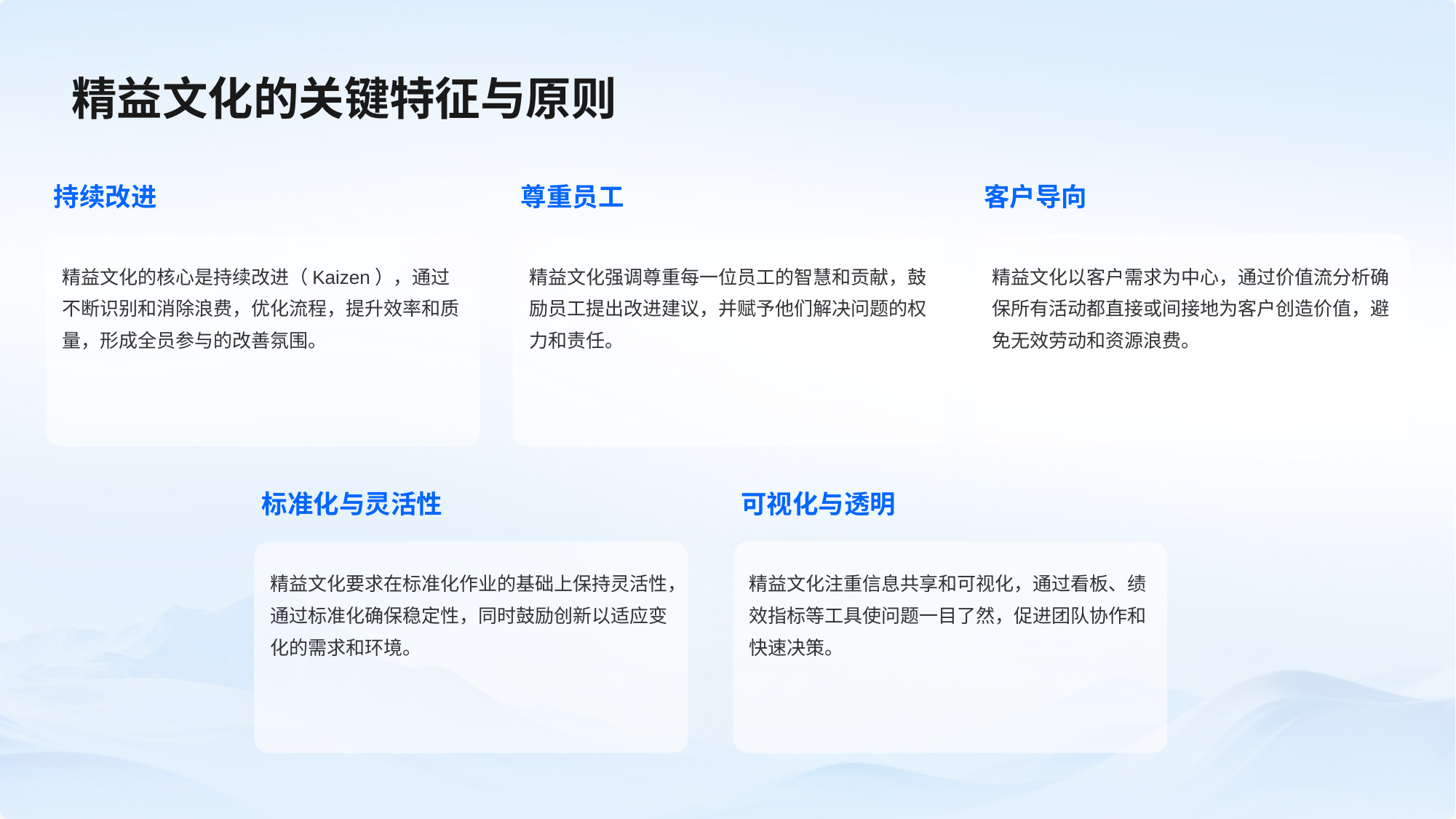

精益文化的关键特征与原则
持续改进
尊重员工
客户导向

精益文化的核心是持续改进（Kaizen），通过不断识别和消除浪费，优化流程，提升效率和质量，形成全员参与的改善氛围。
精益文化强调尊重每一位员工的智慧和贡献，鼓励员工提出改进建议，并赋予他们解决问题的权力和责任。
精益文化以客户需求为中心，通过价值流分析确保所有活动都直接或间接地为客户创造价值，避免无效劳动和资源浪费。
标准化与灵活性
可视化与透明

精益文化要求在标准化作业的基础上保持灵活性，通过标准化确保稳定性，同时鼓励创新以适应变化的需求和环境。
精益文化注重信息共享和可视化，通过看板、绩效指标等工具使问题一目了然，促进团队协作和快速决策。